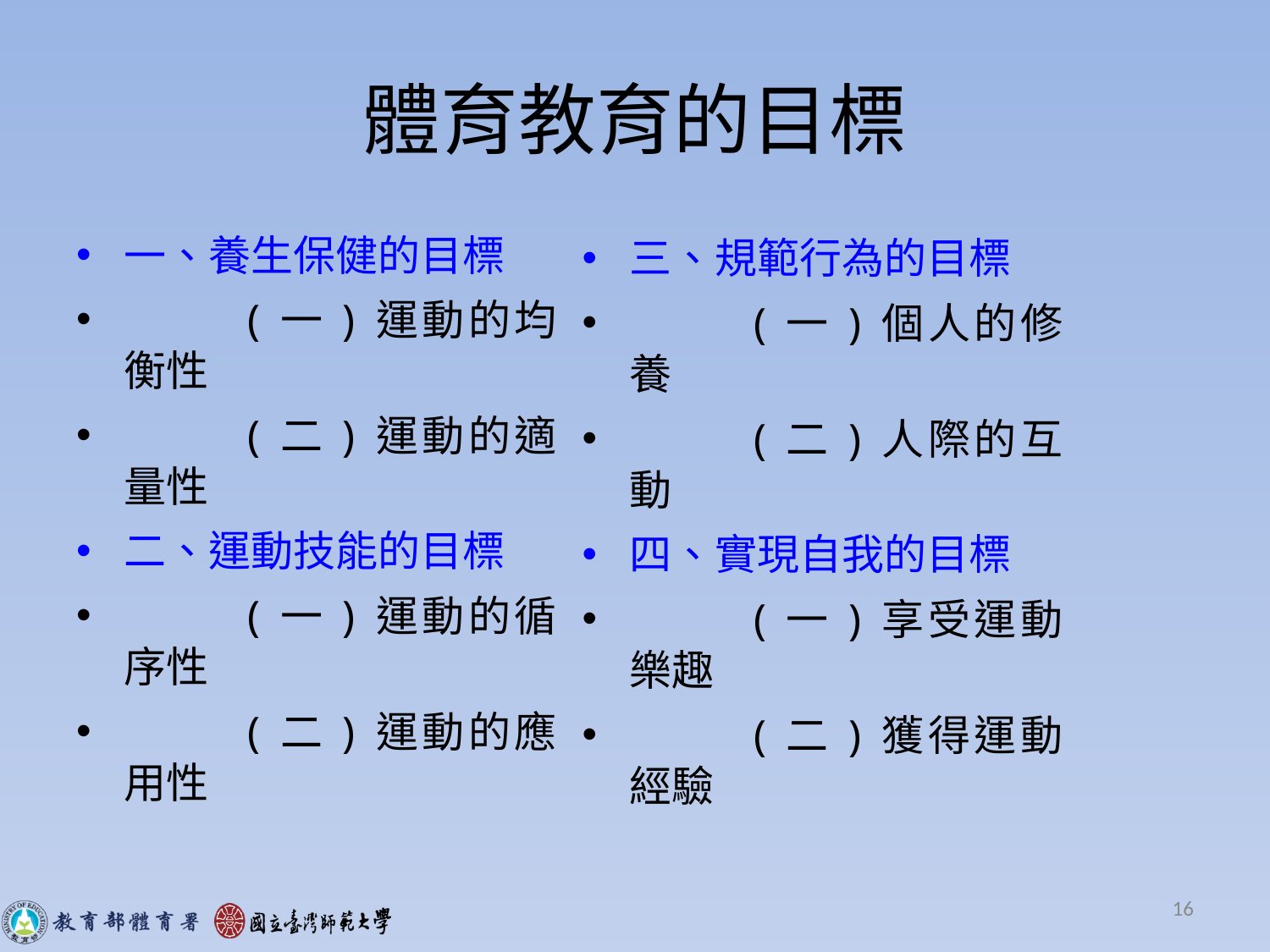

# 體育教育的目標
一、養生保健的目標
    (一)運動的均衡性
    (二)運動的適量性
二、運動技能的目標
    (一)運動的循序性
    (二)運動的應用性

三、規範行為的目標
    (一)個人的修養
    (二)人際的互動
四、實現自我的目標
    (一)享受運動樂趣
    (二)獲得運動經驗

16